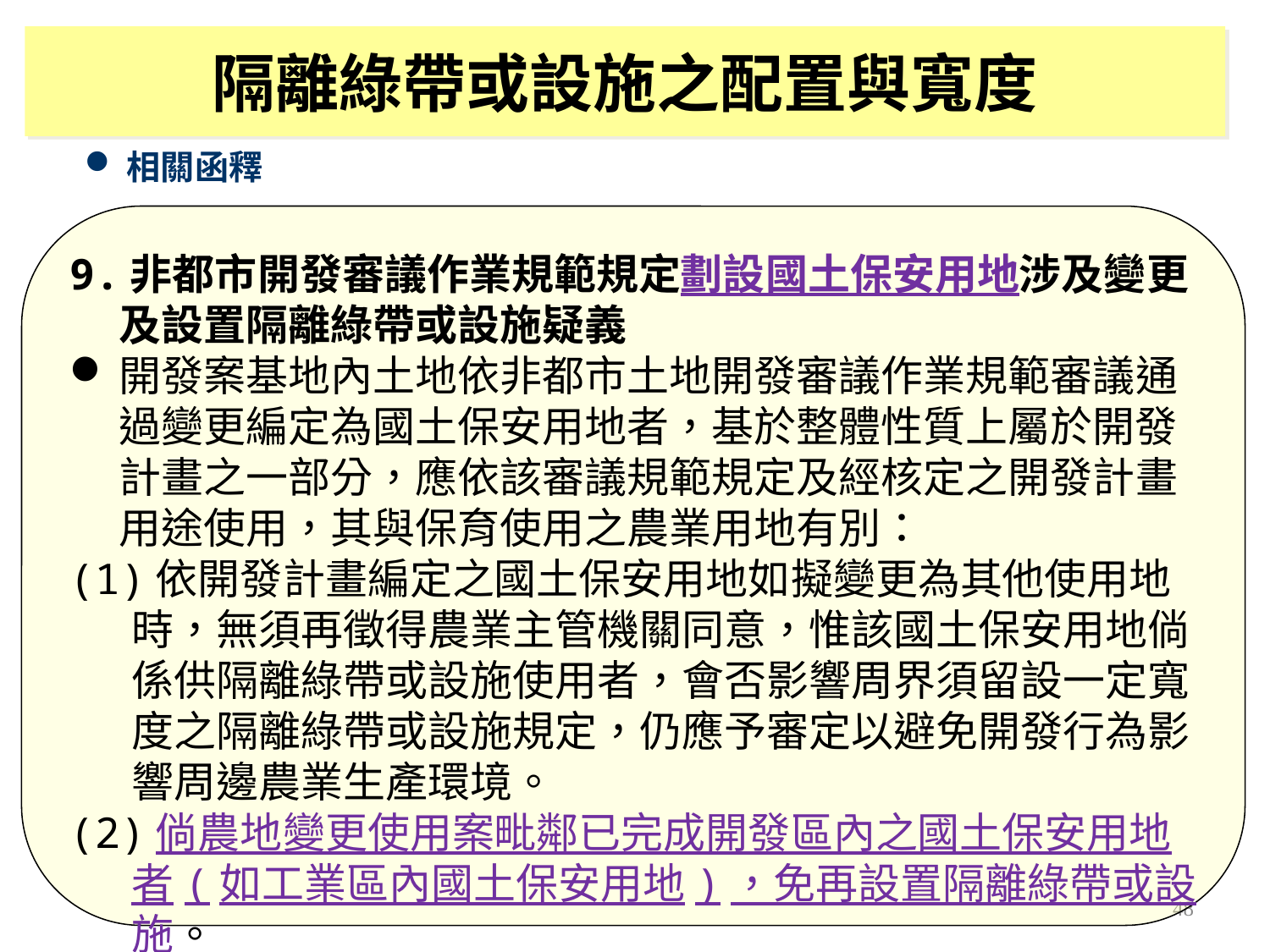

隔離綠帶或設施之配置與寬度

相關函釋
9.非都市開發審議作業規範規定劃設國土保安用地涉及變更及設置隔離綠帶或設施疑義
開發案基地內土地依非都市土地開發審議作業規範審議通過變更編定為國土保安用地者，基於整體性質上屬於開發計畫之一部分，應依該審議規範規定及經核定之開發計畫用途使用，其與保育使用之農業用地有別：
(1)依開發計畫編定之國土保安用地如擬變更為其他使用地時，無須再徵得農業主管機關同意，惟該國土保安用地倘係供隔離綠帶或設施使用者，會否影響周界須留設一定寬度之隔離綠帶或設施規定，仍應予審定以避免開發行為影響周邊農業生產環境。
(2)倘農地變更使用案毗鄰已完成開發區內之國土保安用地者(如工業區內國土保安用地)，免再設置隔離綠帶或設施。
48